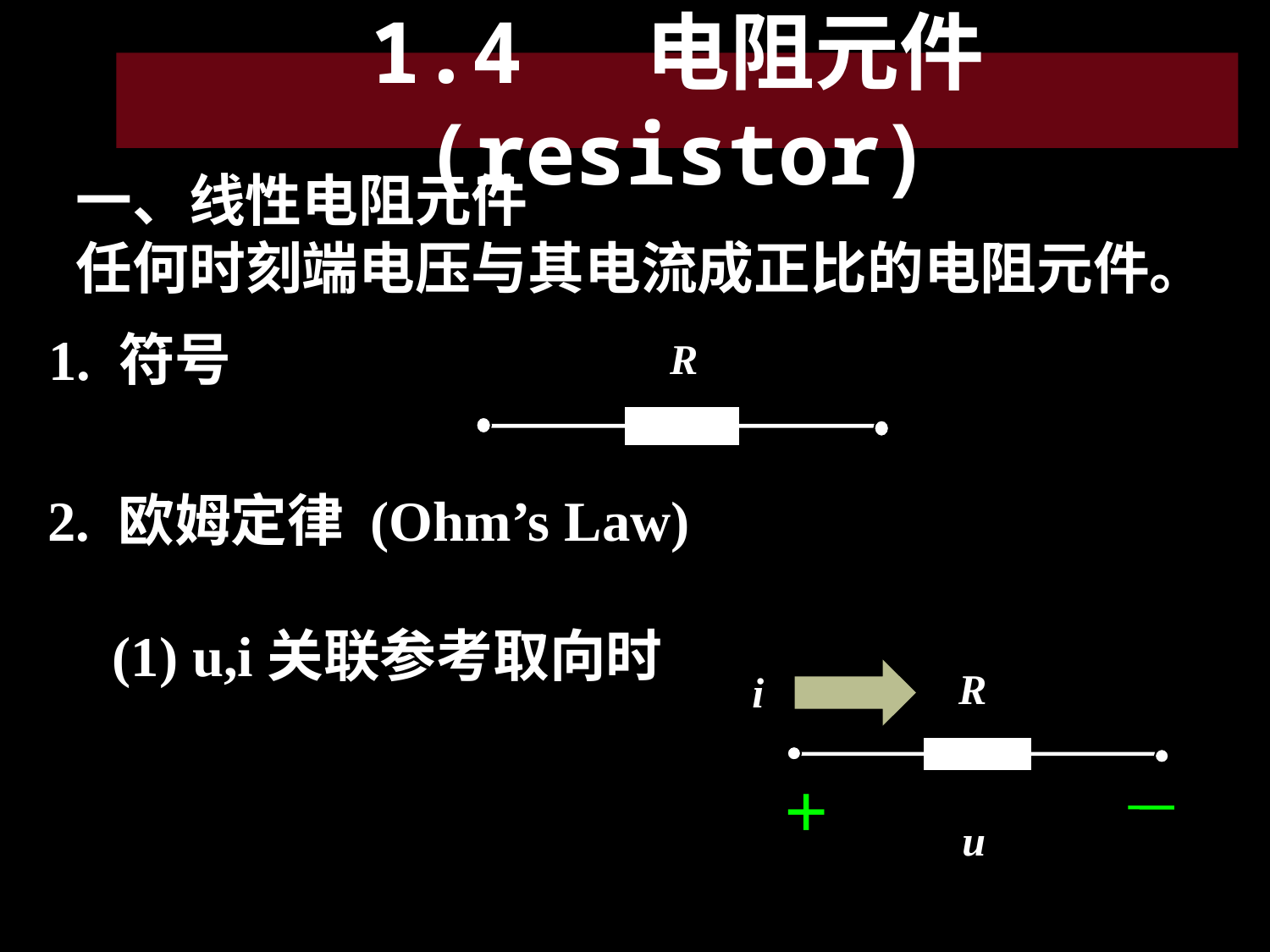

# 1.4  电阻元件 (resistor)
一、线性电阻元件
任何时刻端电压与其电流成正比的电阻元件。
1. 符号
R

2. 欧姆定律 (Ohm’s Law)
(1) u,i关联参考取向时
R
i

+
u